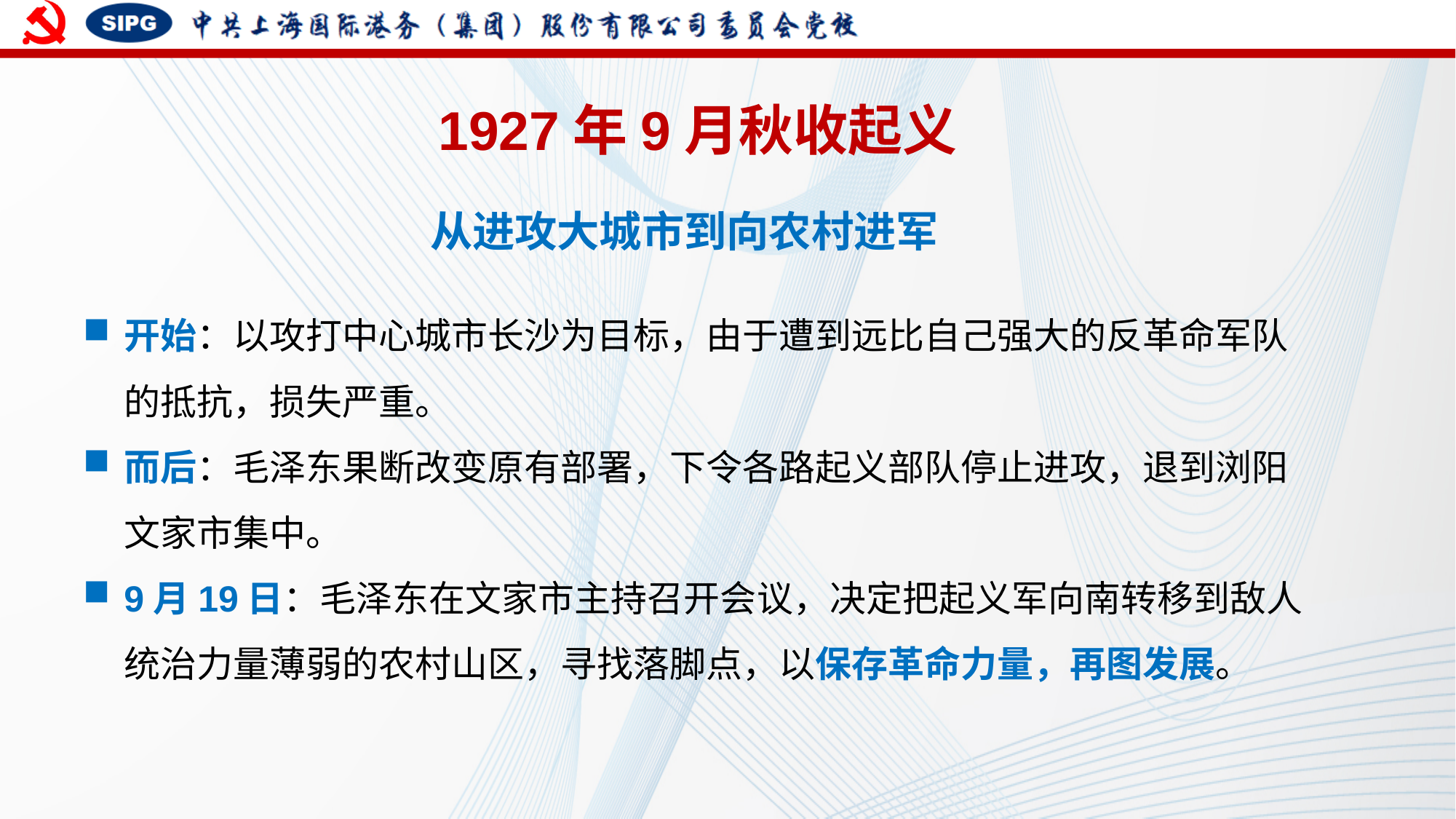

1927年9月秋收起义
从进攻大城市到向农村进军
开始：以攻打中心城市长沙为目标，由于遭到远比自己强大的反革命军队的抵抗，损失严重。
而后：毛泽东果断改变原有部署，下令各路起义部队停止进攻，退到浏阳文家市集中。
9月19日：毛泽东在文家市主持召开会议，决定把起义军向南转移到敌人统治力量薄弱的农村山区，寻找落脚点，以保存革命力量，再图发展。